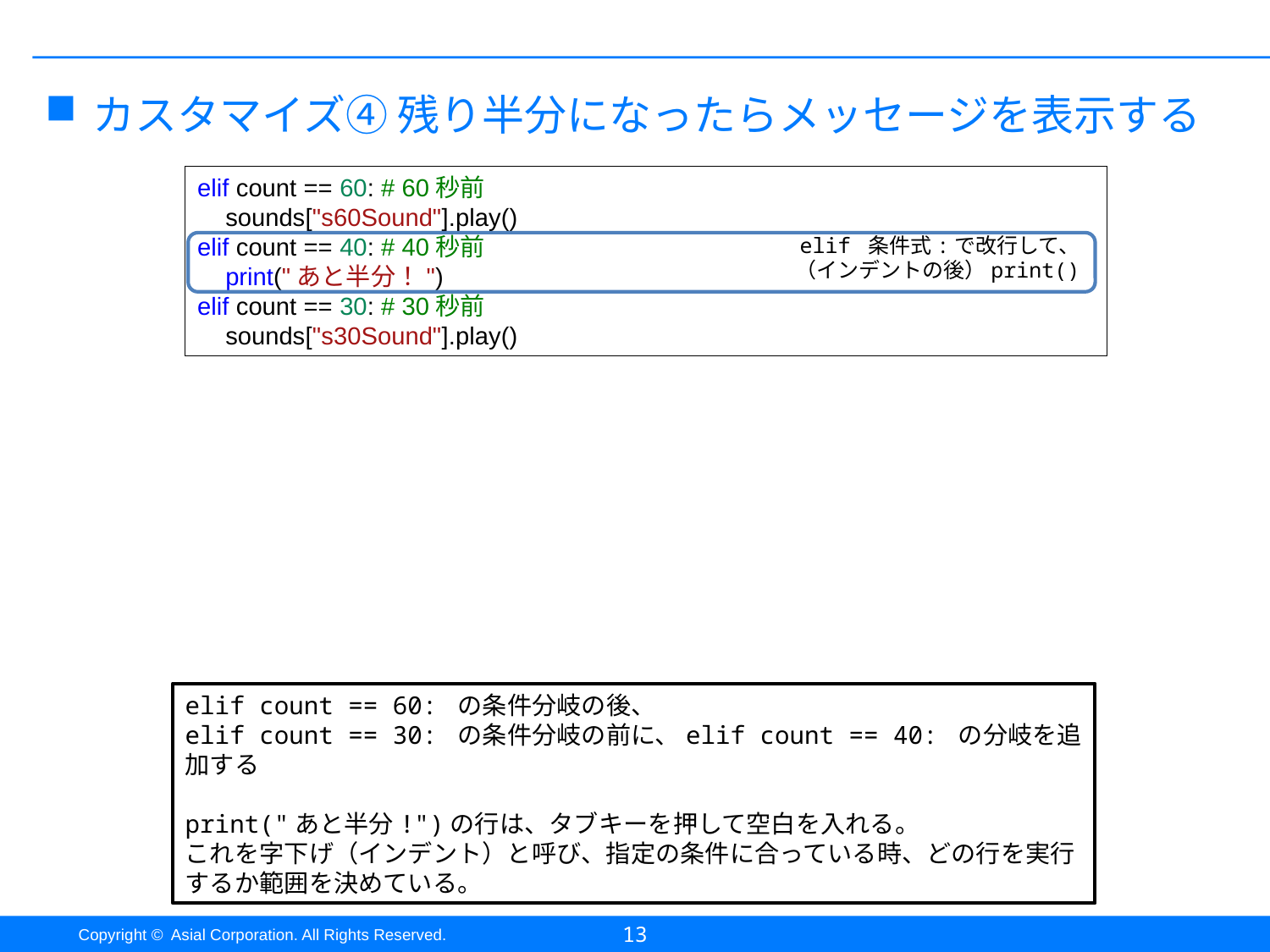

#

カスタマイズ④ 残り半分になったらメッセージを表示する

elif count == 60: # 60秒前
    sounds["s60Sound"].play()
elif count == 40: # 40秒前
    print("あと半分！")
elif count == 30: # 30秒前
    sounds["s30Sound"].play()
elif 条件式:で改行して、
（インデントの後）print()
elif count == 60: の条件分岐の後、
elif count == 30: の条件分岐の前に、elif count == 40: の分岐を追加する

print("あと半分!")の行は、タブキーを押して空白を入れる。
これを字下げ（インデント）と呼び、指定の条件に合っている時、どの行を実行するか範囲を決めている。
13